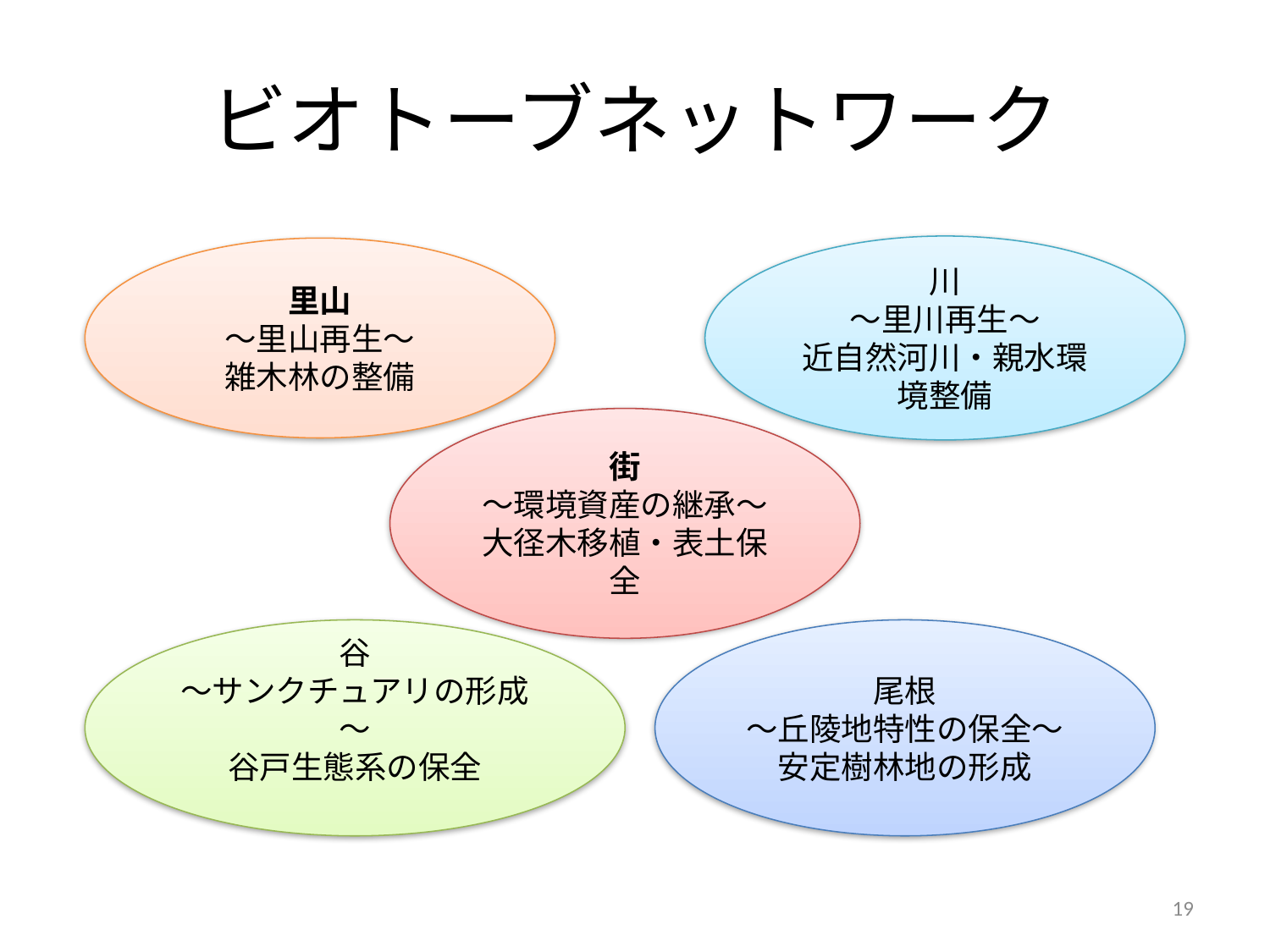

# ビオトーブネットワーク

川
～里川再生～
近自然河川・親水環境整備
里山
～里山再生～
雑木林の整備
街
～環境資産の継承～
大径木移植・表土保全
谷
～サンクチュアリの形成～
谷戸生態系の保全

尾根
～丘陵地特性の保全～
安定樹林地の形成
19